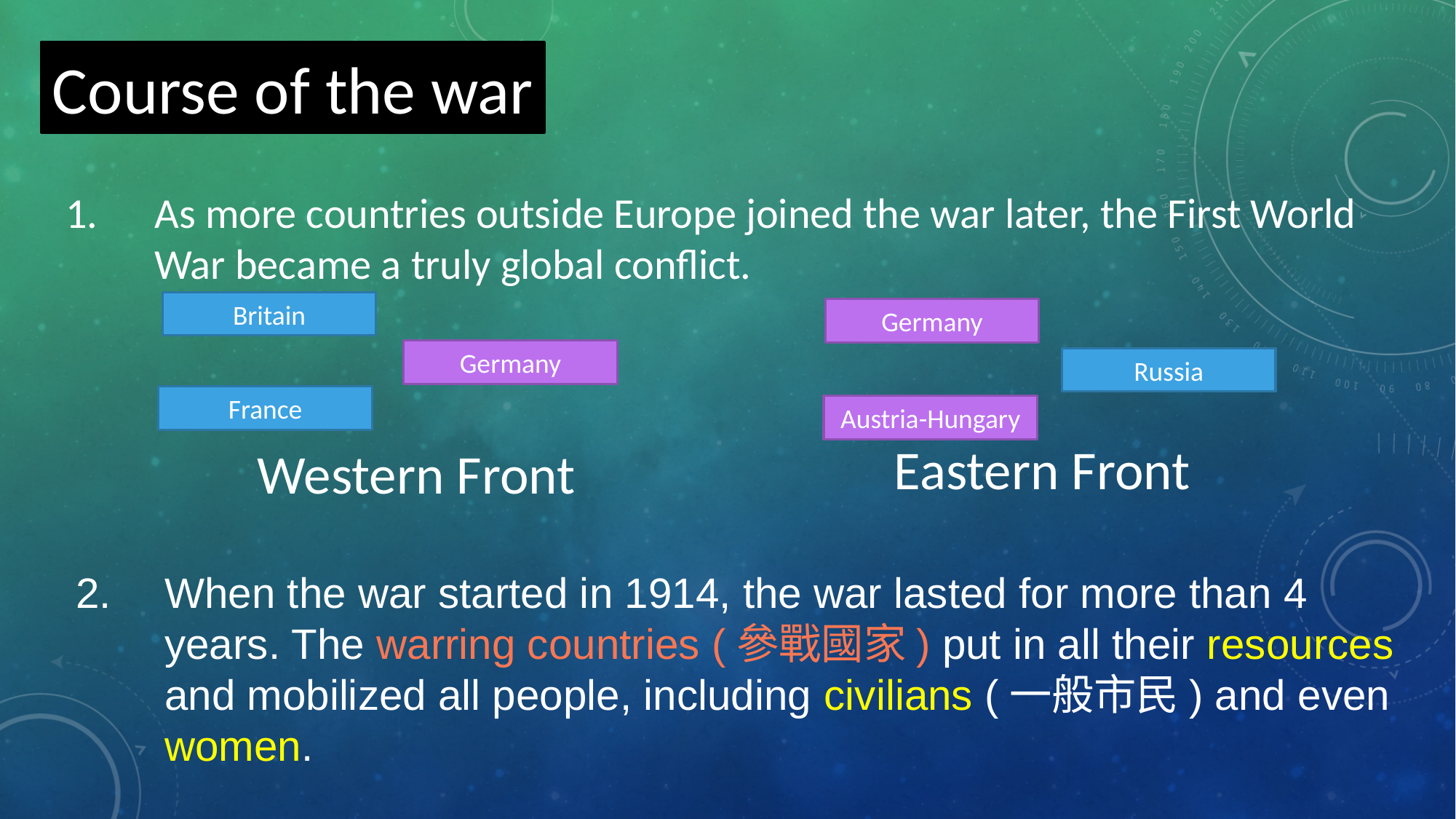

Course of the war
As more countries outside Europe joined the war later, the First World War became a truly global conflict.
Britain
Germany
Germany
Russia
France
Austria-Hungary
Eastern Front
Western Front
When the war started in 1914, the war lasted for more than 4 years. The warring countries (參戰國家) put in all their resources and mobilized all people, including civilians (一般市民) and even women.